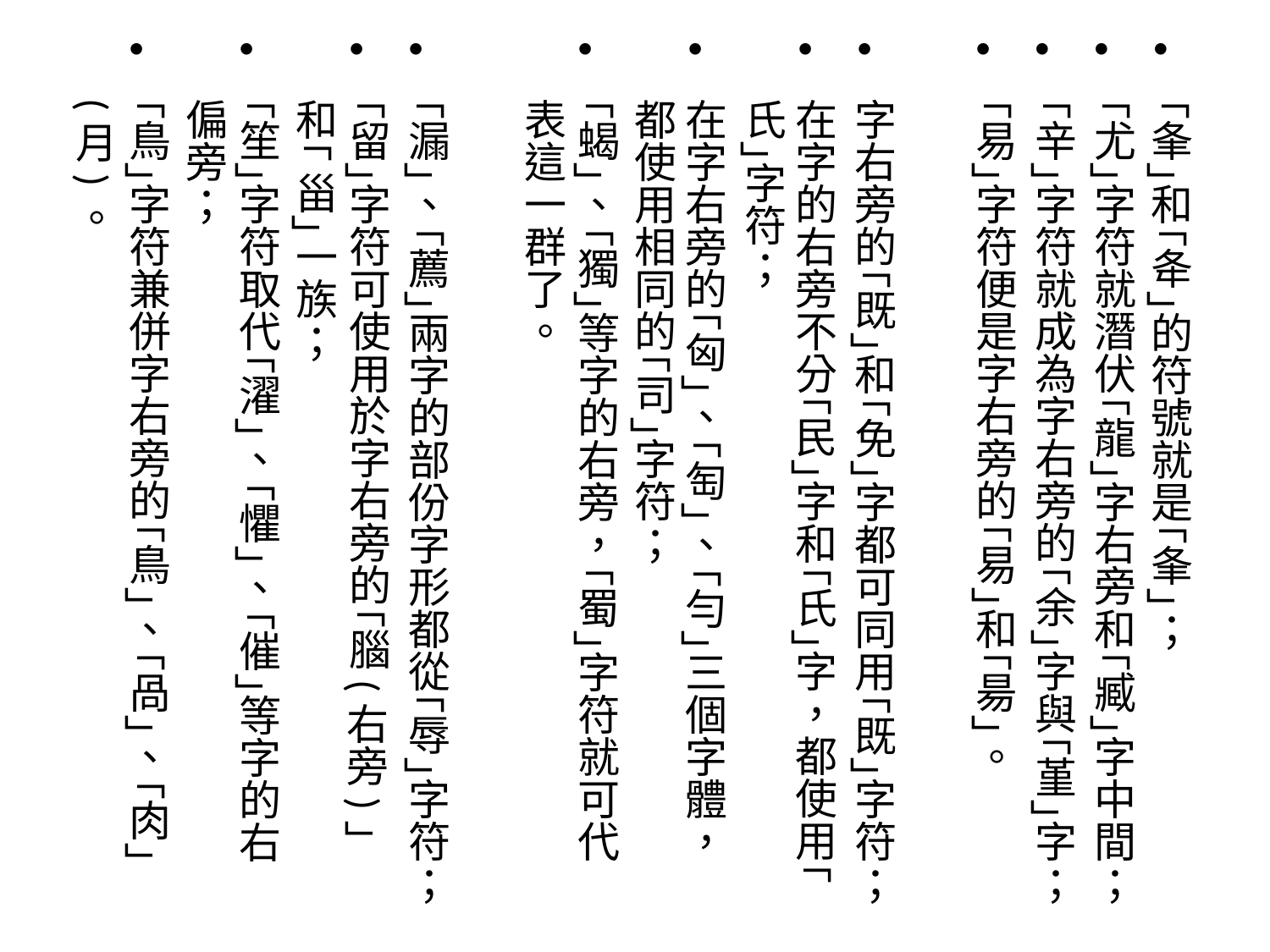

｢夆｣和｢夅｣的符號就是｢夆｣；
｢尤｣字符就潛伏｢龍｣字右旁和｢臧｣字中間；
｢辛｣字符就成為字右旁的｢余｣字與｢堇｣字；
｢易｣字符便是字右旁的｢易｣和｢昜｣。

字右旁的｢既｣和｢免｣字都可同用｢既｣字符；
在字的右旁不分｢民｣字和｢氏｣字，都使用｢氏｣字符；
在字右旁的｢匈｣、｢匋｣、｢勻｣三個字體，都使用相同的｢司｣字符；
｢蝎｣、｢獨｣等字的右旁，｢蜀｣字符就可代表這一群了。

｢漏｣、｢薦｣兩字的部份字形都從｢辱｣字符；
｢留｣字符可使用於字右旁的｢腦(右旁)｣和｢ 甾｣一族；
｢笙｣字符取代｢濯｣、｢懼｣、｢催｣等字的右偏旁；
｢鳥｣字符兼併字右旁的｢鳥｣、｢咼｣、｢肉｣(月)。
#